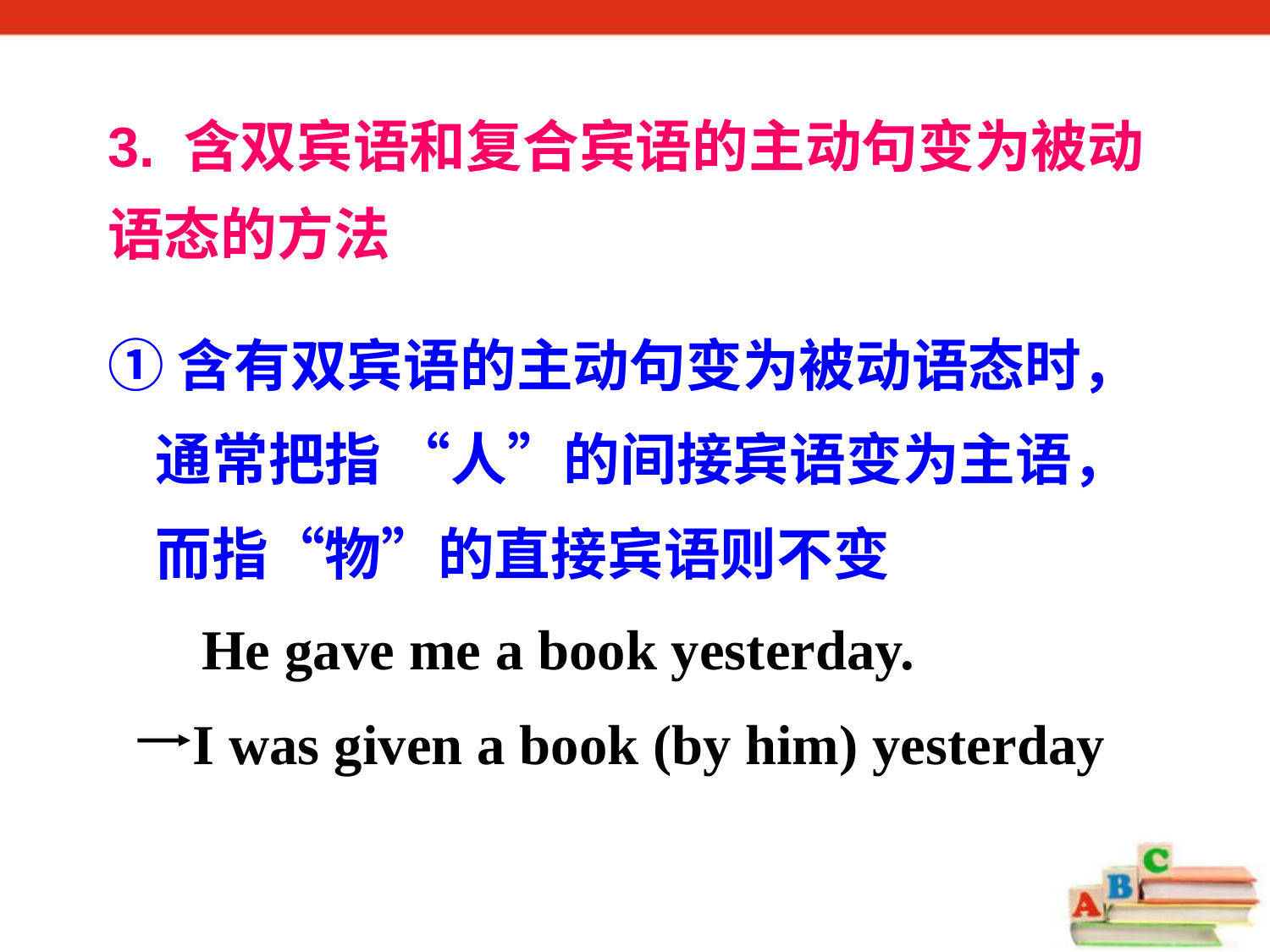

3. 含双宾语和复合宾语的主动句变为被动语态的方法
①含有双宾语的主动句变为被动语态时，通常把指 “人”的间接宾语变为主语，而指“物”的直接宾语则不变
      He gave me a book yesterday.
      I was given a book (by him) yesterday